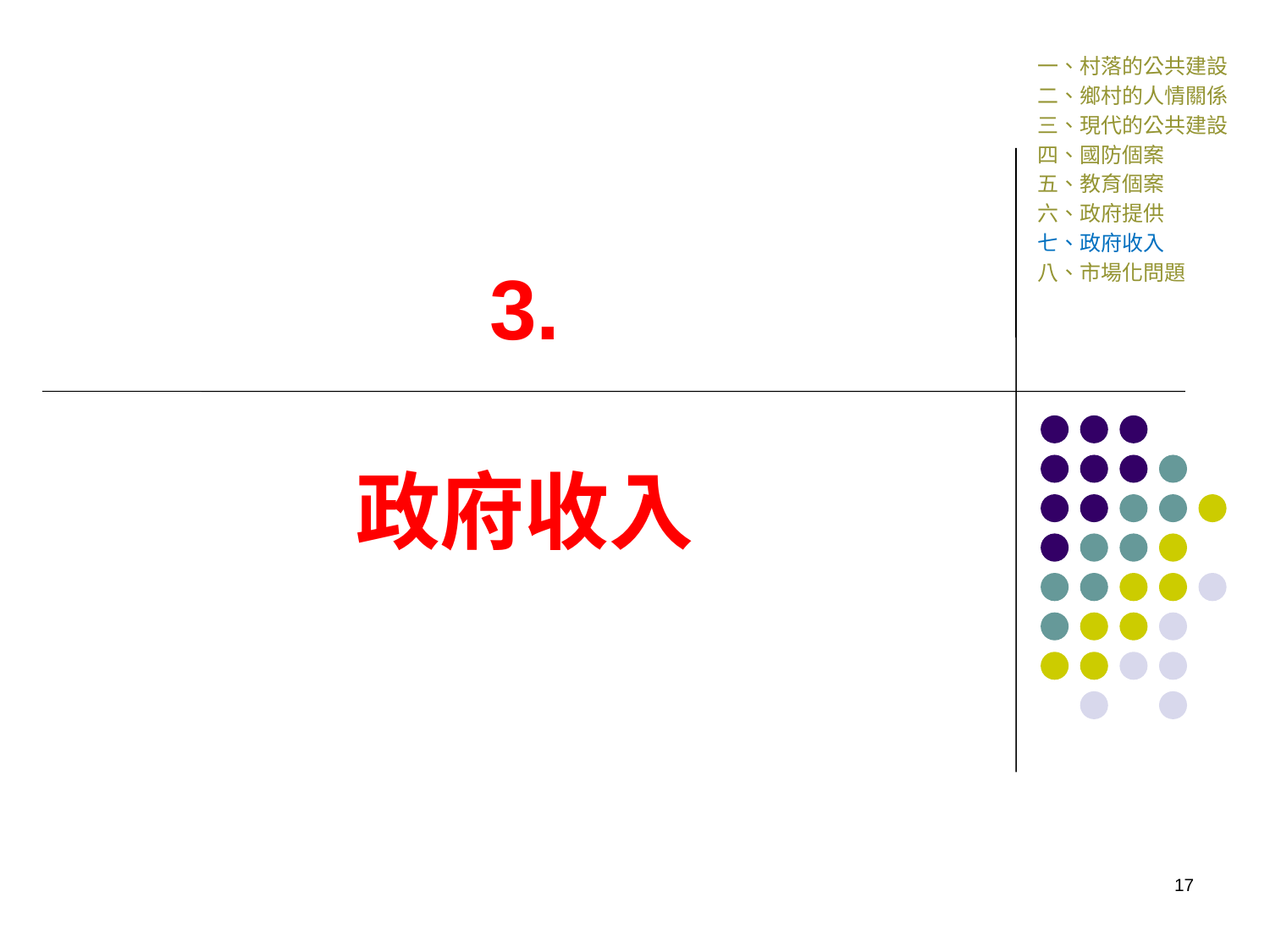

一、村落的公共建設
二、鄉村的人情關係
三、現代的公共建設
四、國防個案
五、教育個案
六、政府提供
七、政府收入
八、市場化問題

# 3. 政府收入
17